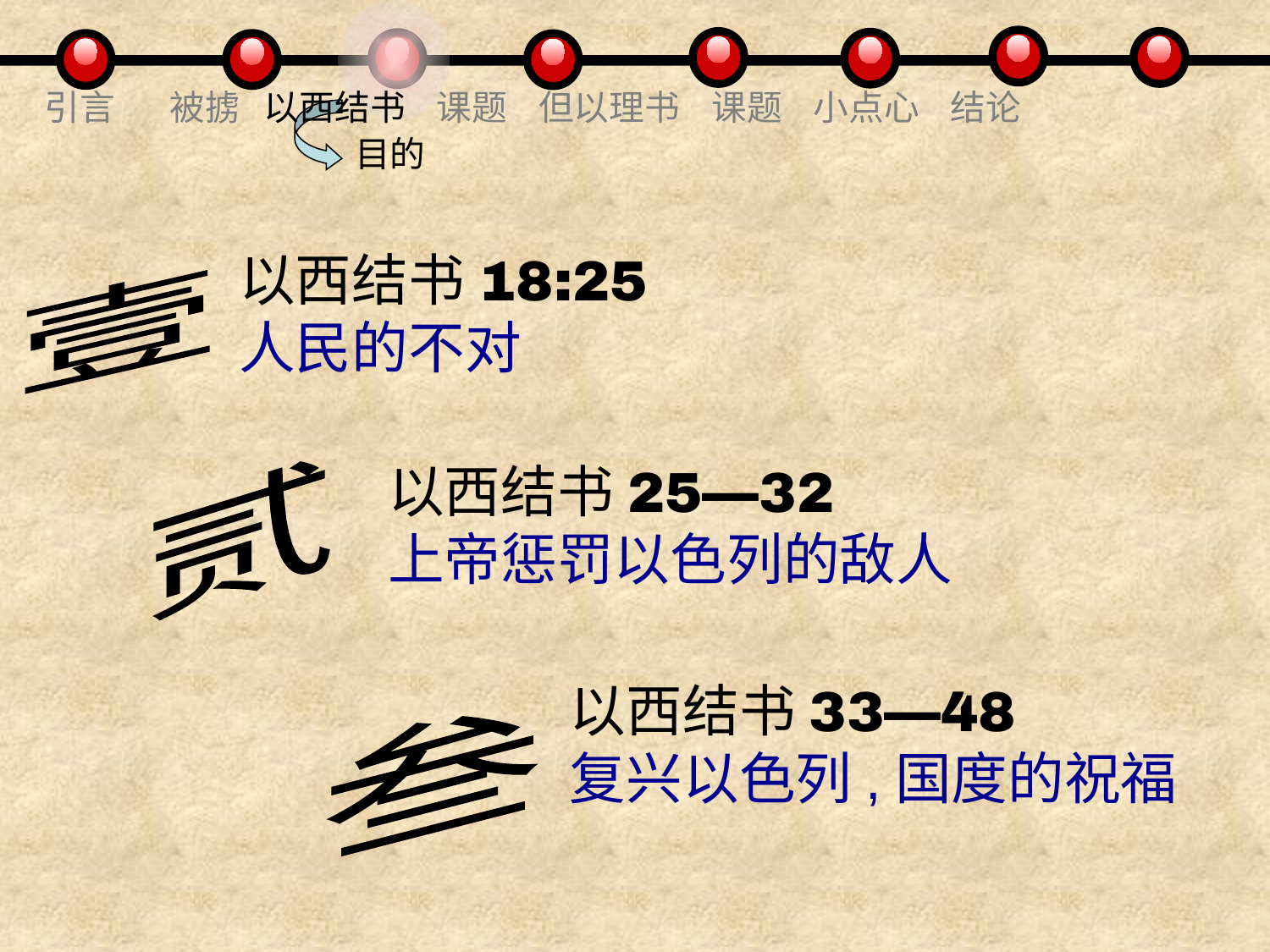

引言       被掳   以西结书    课题    但以理书    课题    小点心    结论

目的
以西结书18:25
人民的不对
壹
以西结书25—32
上帝惩罚以色列的敌人
贰
以西结书33—48
复兴以色列,国度的祝福
叁